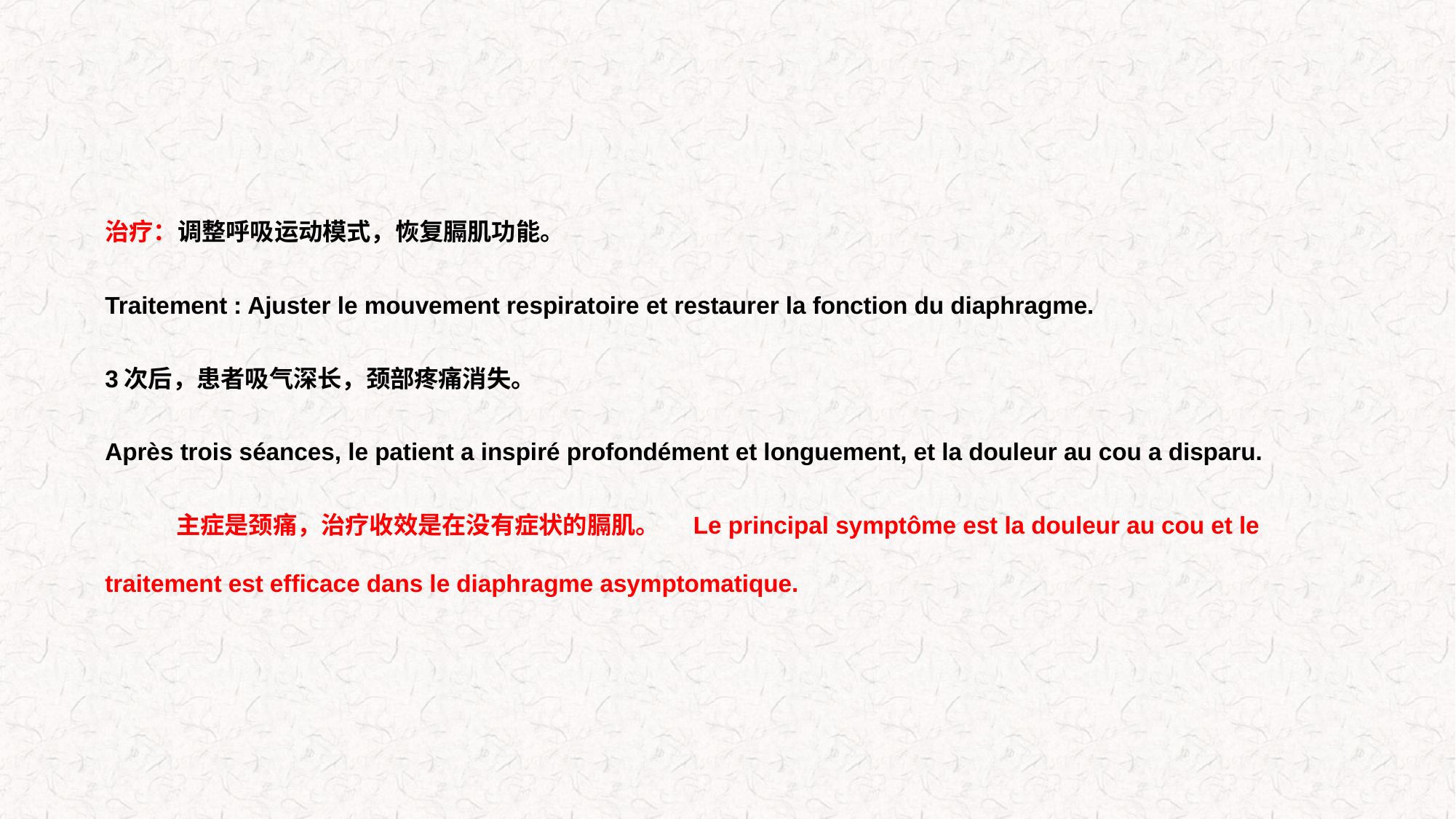

治疗：调整呼吸运动模式，恢复膈肌功能。
Traitement : Ajuster le mouvement respiratoire et restaurer la fonction du diaphragme.
3次后，患者吸气深长，颈部疼痛消失。
Après trois séances, le patient a inspiré profondément et longuement, et la douleur au cou a disparu.
            主症是颈痛，治疗收效是在没有症状的膈肌。     Le principal symptôme est la douleur au cou et le traitement est efficace dans le diaphragme asymptomatique.